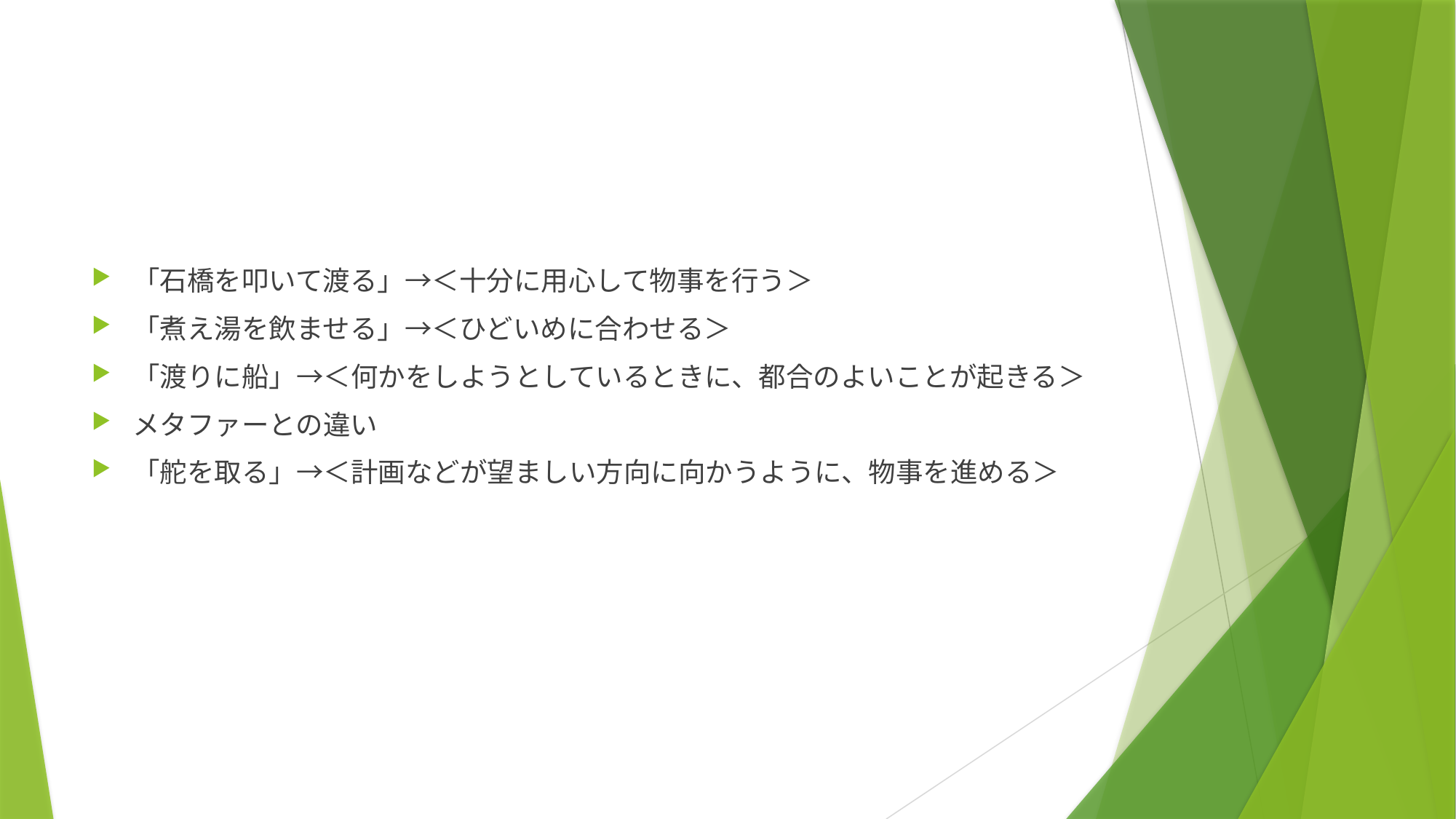

#
「石橋を叩いて渡る」→＜十分に用心して物事を行う＞
「煮え湯を飲ませる」→＜ひどいめに合わせる＞
「渡りに船」→＜何かをしようとしているときに、都合のよいことが起きる＞
メタファーとの違い
「舵を取る」→＜計画などが望ましい方向に向かうように、物事を進める＞